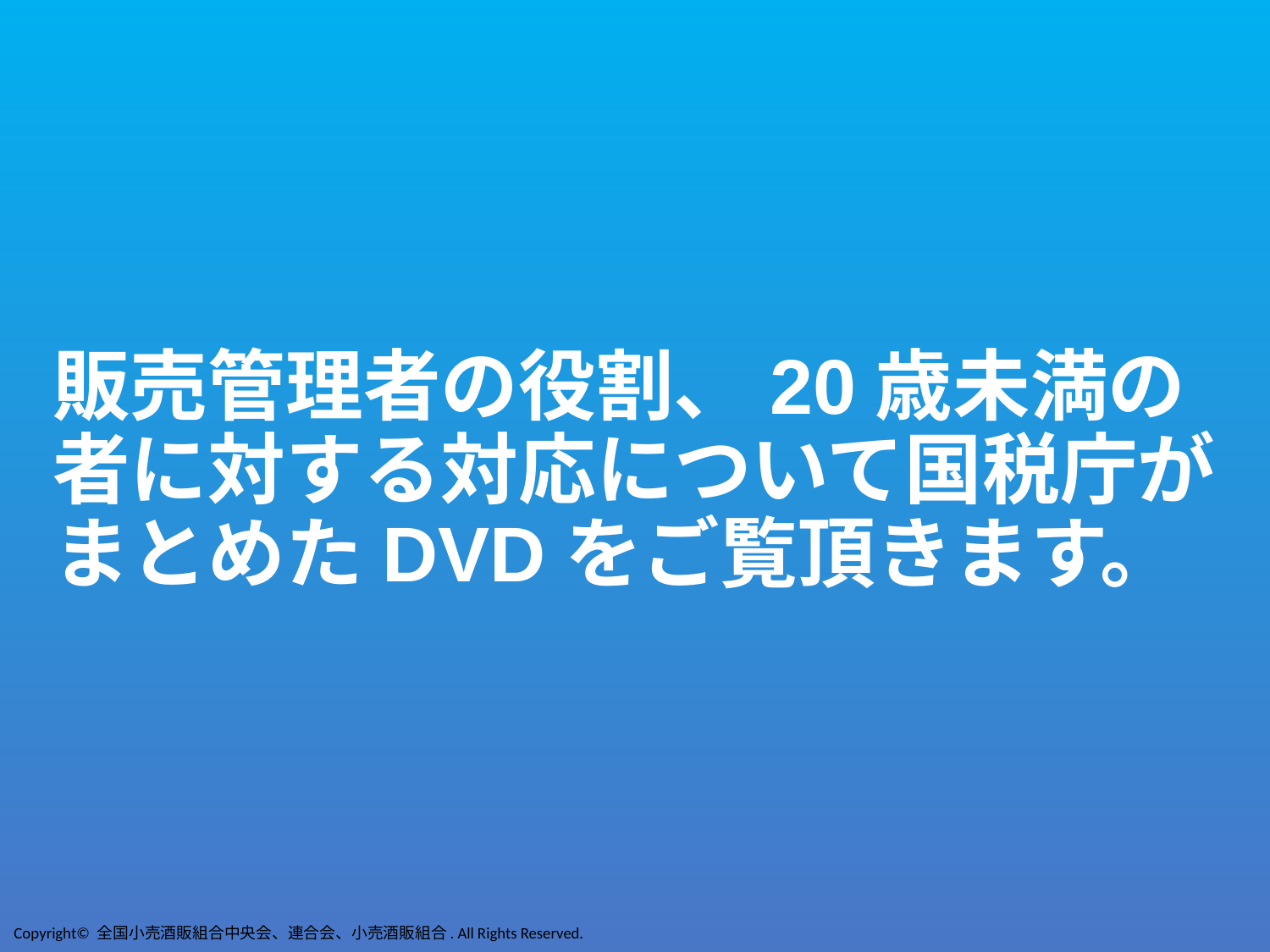

# 販売管理者の役割、20歳未満の者に対する対応について国税庁がまとめたDVDをご覧頂きます。
Copyright© 全国小売酒販組合中央会、連合会、小売酒販組合. All Rights Reserved.